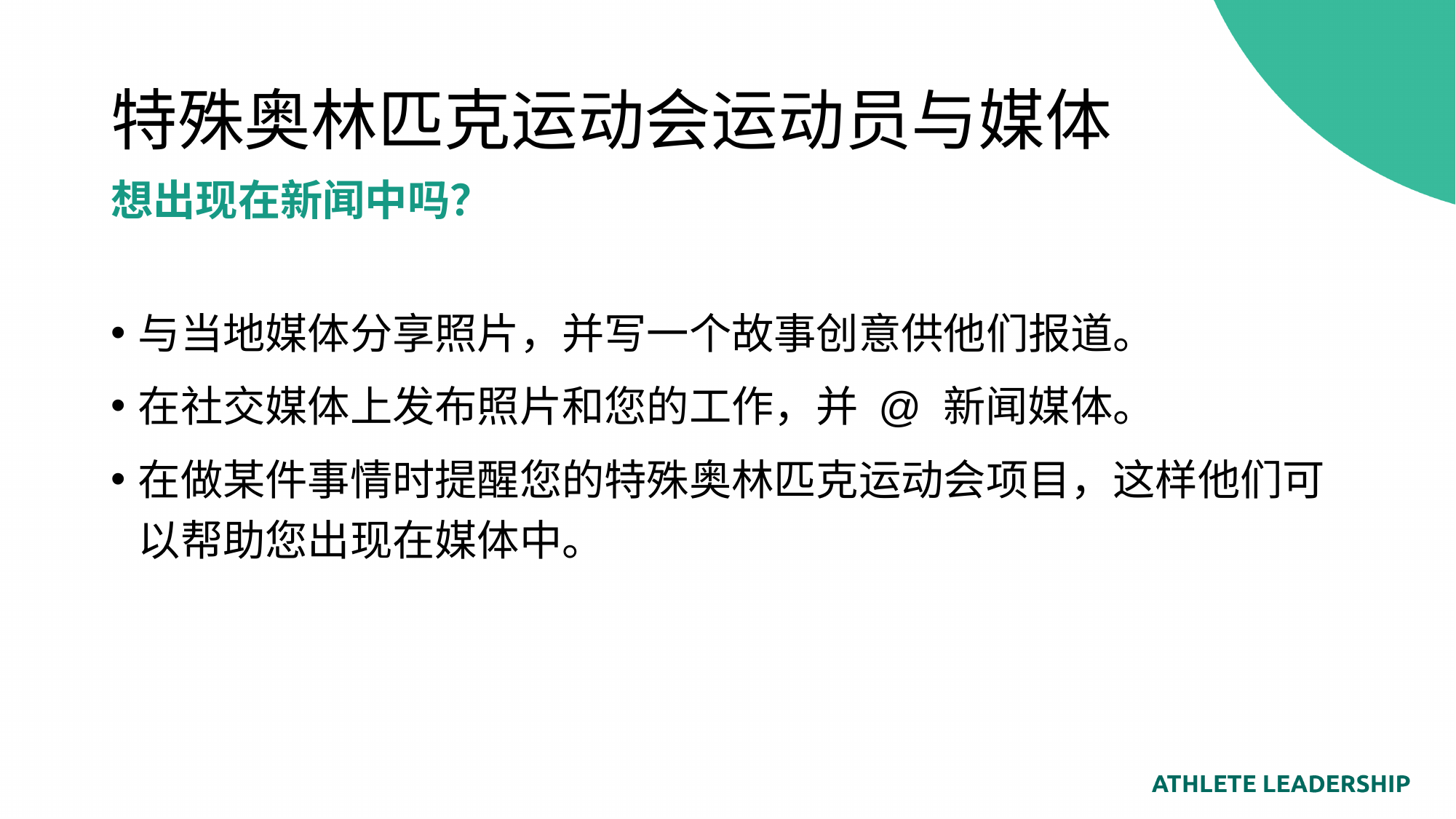

# 特殊奥林匹克运动会运动员与媒体
想出现在新闻中吗？
与当地媒体分享照片，并写一个故事创意供他们报道。
在社交媒体上发布照片和您的工作，并 @ 新闻媒体。
在做某件事情时提醒您的特殊奥林匹克运动会项目，这样他们可以帮助您出现在媒体中。